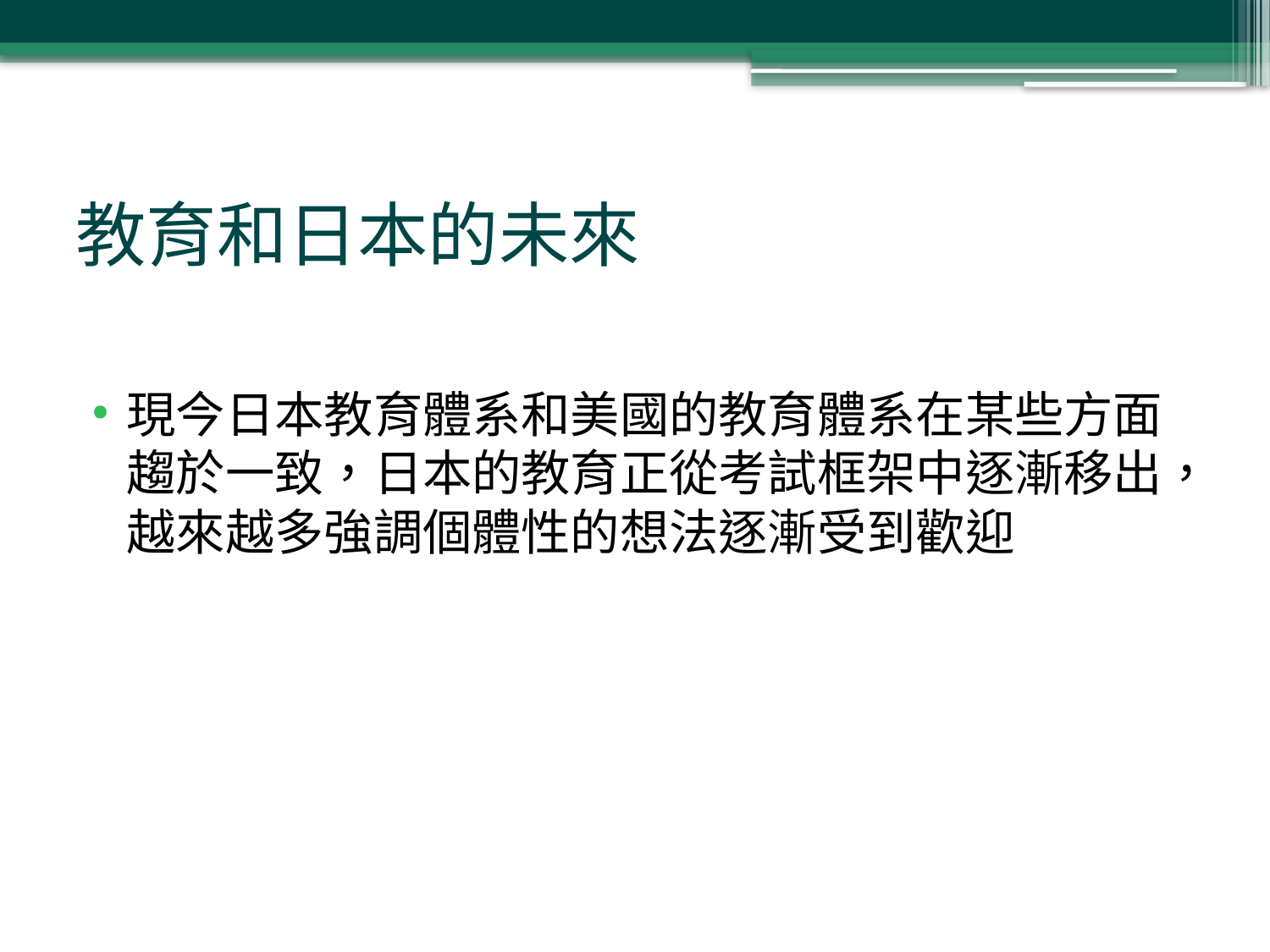

# 教育和日本的未來

現今日本教育體系和美國的教育體系在某些方面趨於一致，日本的教育正從考試框架中逐漸移出，越來越多強調個體性的想法逐漸受到歡迎